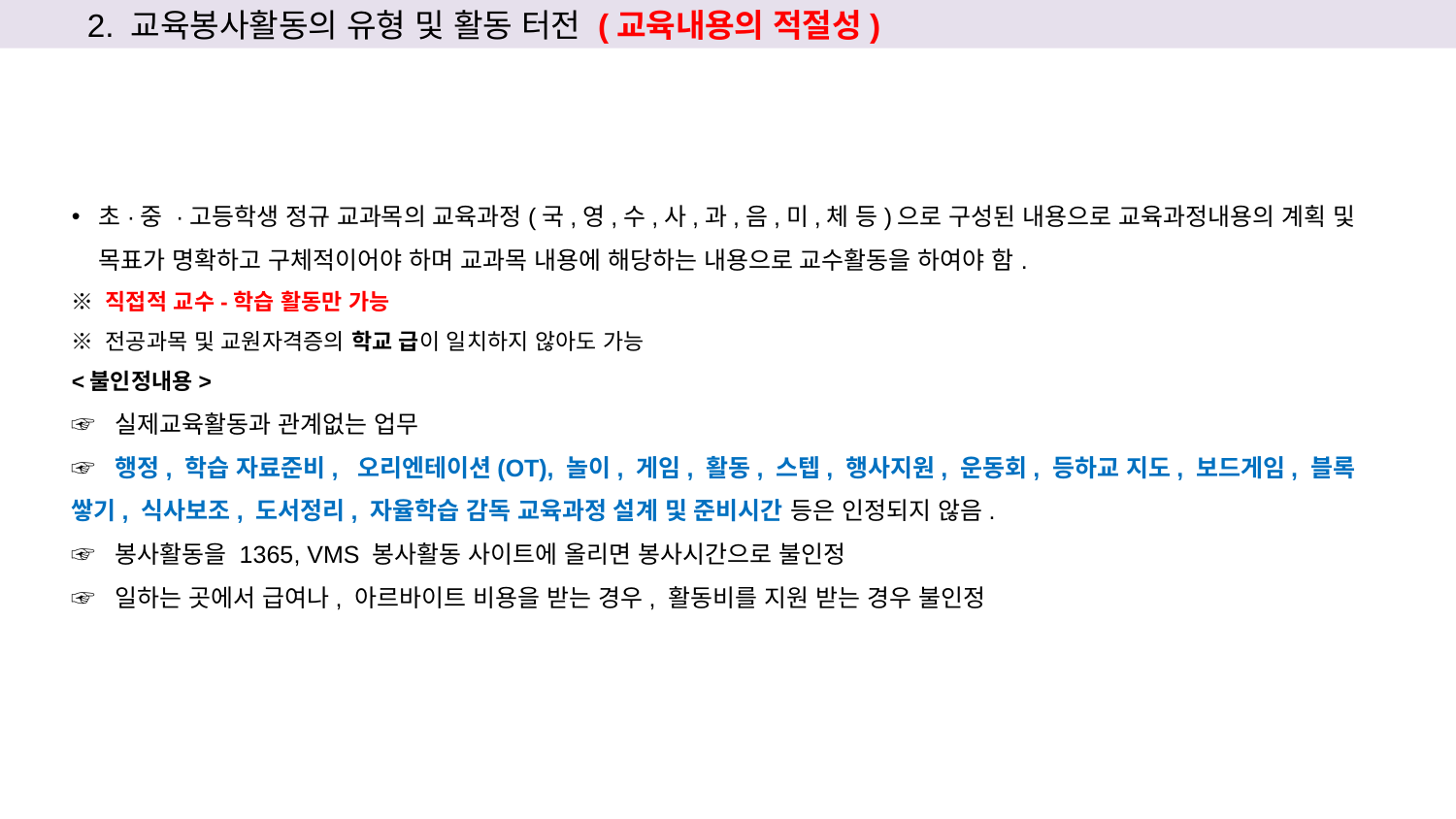

2. 교육봉사활동의 유형 및 활동 터전 (교육내용의 적절성)
초·중 ·고등학생 정규 교과목의 교육과정(국,영,수,사,과,음,미,체 등)으로 구성된 내용으로 교육과정내용의 계획 및 목표가 명확하고 구체적이어야 하며 교과목 내용에 해당하는 내용으로 교수활동을 하여야 함.
※ 직접적 교수-학습 활동만 가능
※ 전공과목 및 교원자격증의 학교 급이 일치하지 않아도 가능
<불인정내용>
☞  실제교육활동과 관계없는 업무
☞  행정, 학습 자료준비,  오리엔테이션(OT), 놀이, 게임, 활동, 스텝, 행사지원, 운동회, 등하교 지도, 보드게임, 블록 쌓기, 식사보조, 도서정리, 자율학습 감독 교육과정 설계 및 준비시간 등은 인정되지 않음.
☞  봉사활동을 1365, VMS 봉사활동 사이트에 올리면 봉사시간으로 불인정
☞  일하는 곳에서 급여나, 아르바이트 비용을 받는 경우, 활동비를 지원 받는 경우 불인정